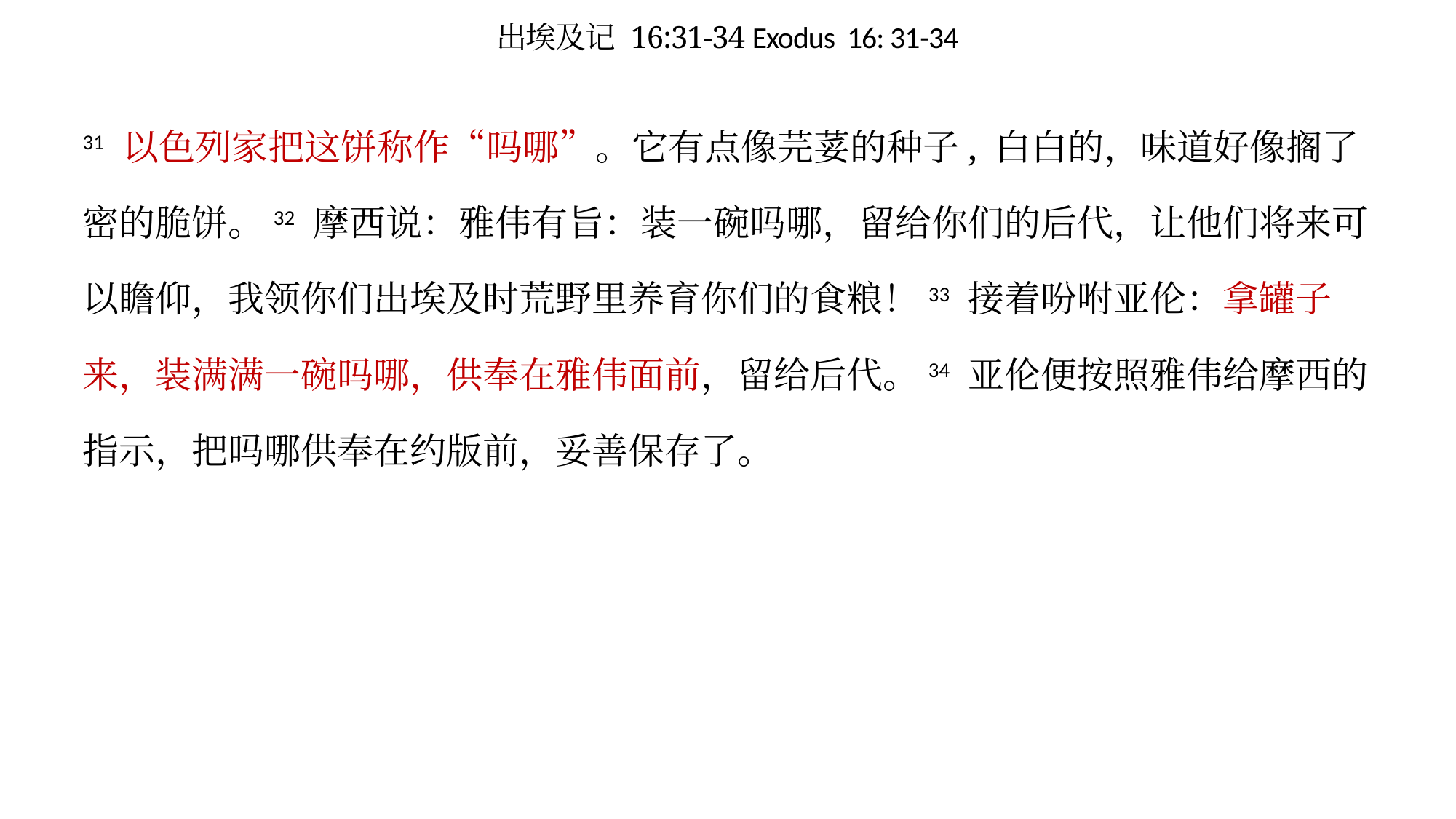

# 出埃及记 16:31-34 Exodus  16: 31-34
31 以色列家把这饼称作“吗哪”。它有点像芫荽的种子, 白白的，味道好像搁了密的脆饼。32 摩西说：雅伟有旨：装一碗吗哪，留给你们的后代，让他们将来可以瞻仰，我领你们出埃及时荒野里养育你们的食粮！33 接着吩咐亚伦：拿罐子来，装满满一碗吗哪，供奉在雅伟面前，留给后代。34 亚伦便按照雅伟给摩西的指示，把吗哪供奉在约版前，妥善保存了。